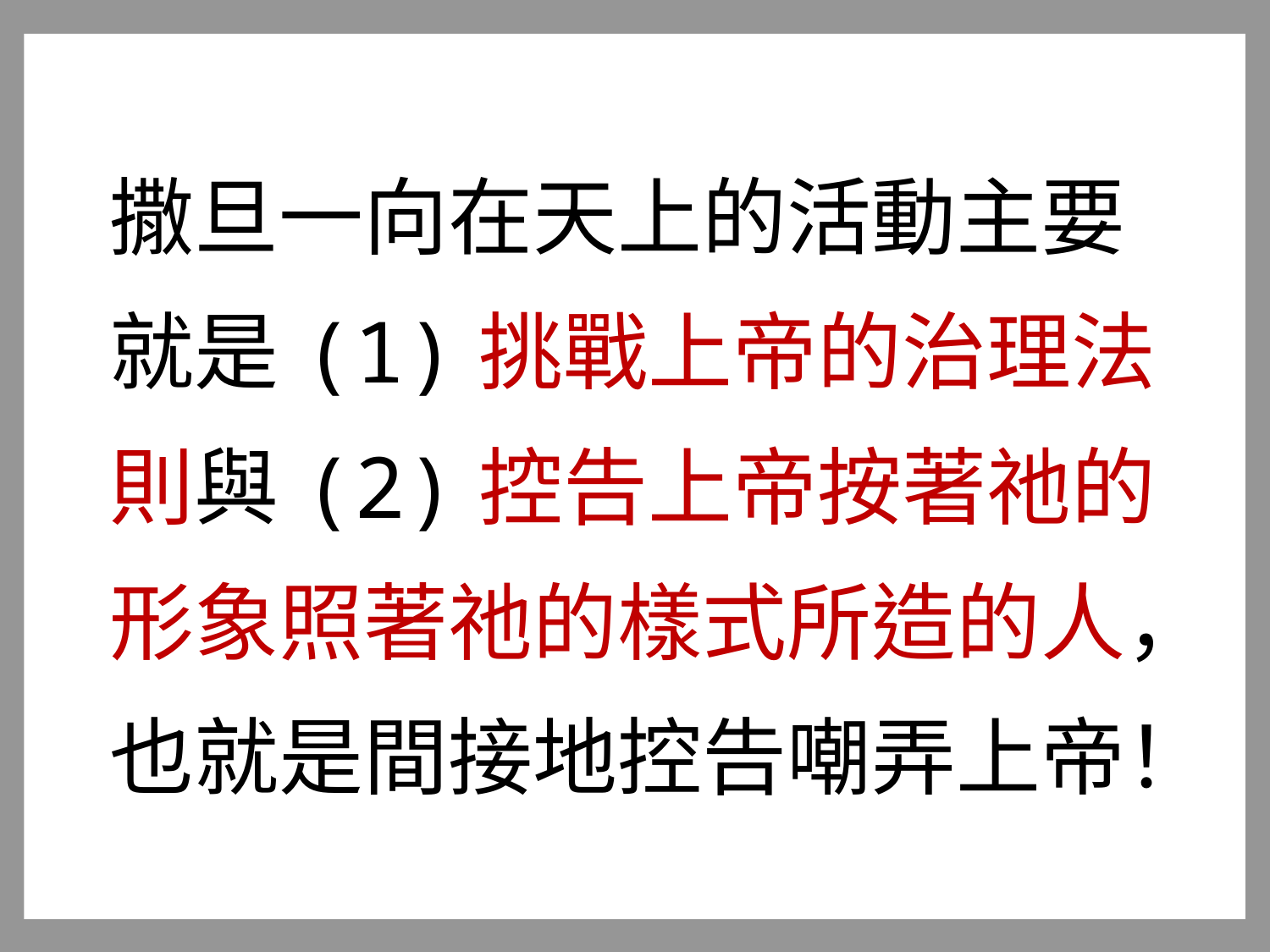

撒旦一向在天上的活動主要就是(1)挑戰上帝的治理法則與(2)控告上帝按著祂的形象照著祂的樣式所造的人，也就是間接地控告嘲弄上帝！